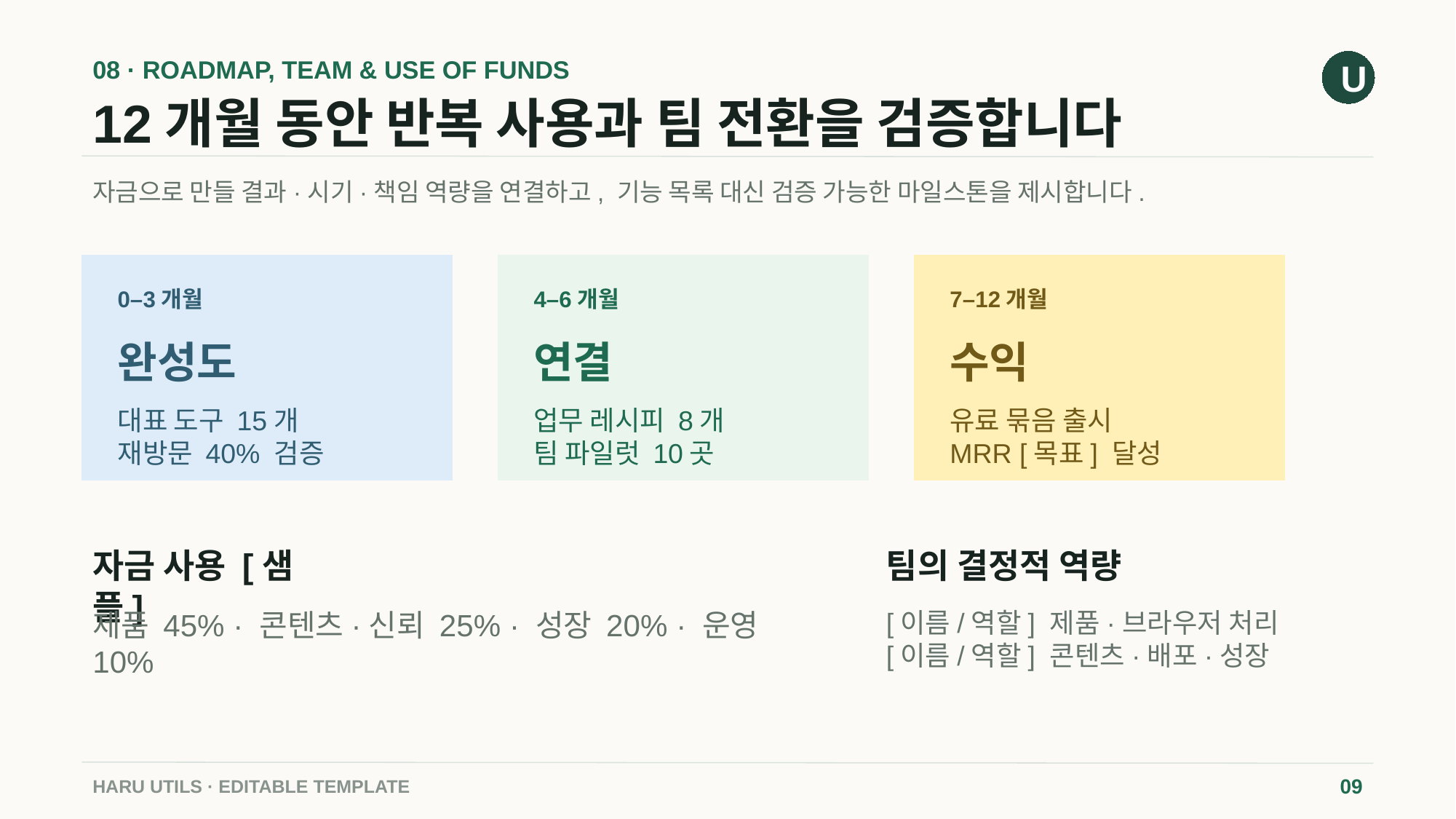

08 · ROADMAP, TEAM & USE OF FUNDS
U
12개월 동안 반복 사용과 팀 전환을 검증합니다

자금으로 만들 결과·시기·책임 역량을 연결하고, 기능 목록 대신 검증 가능한 마일스톤을 제시합니다.

0–3개월
4–6개월
7–12개월
완성도
연결
수익
대표 도구 15개
재방문 40% 검증
업무 레시피 8개
팀 파일럿 10곳
유료 묶음 출시
MRR [목표] 달성
자금 사용 [샘플]
팀의 결정적 역량
제품 45% · 콘텐츠·신뢰 25% · 성장 20% · 운영 10%
[이름/역할] 제품·브라우저 처리
[이름/역할] 콘텐츠·배포·성장

HARU UTILS · EDITABLE TEMPLATE
09